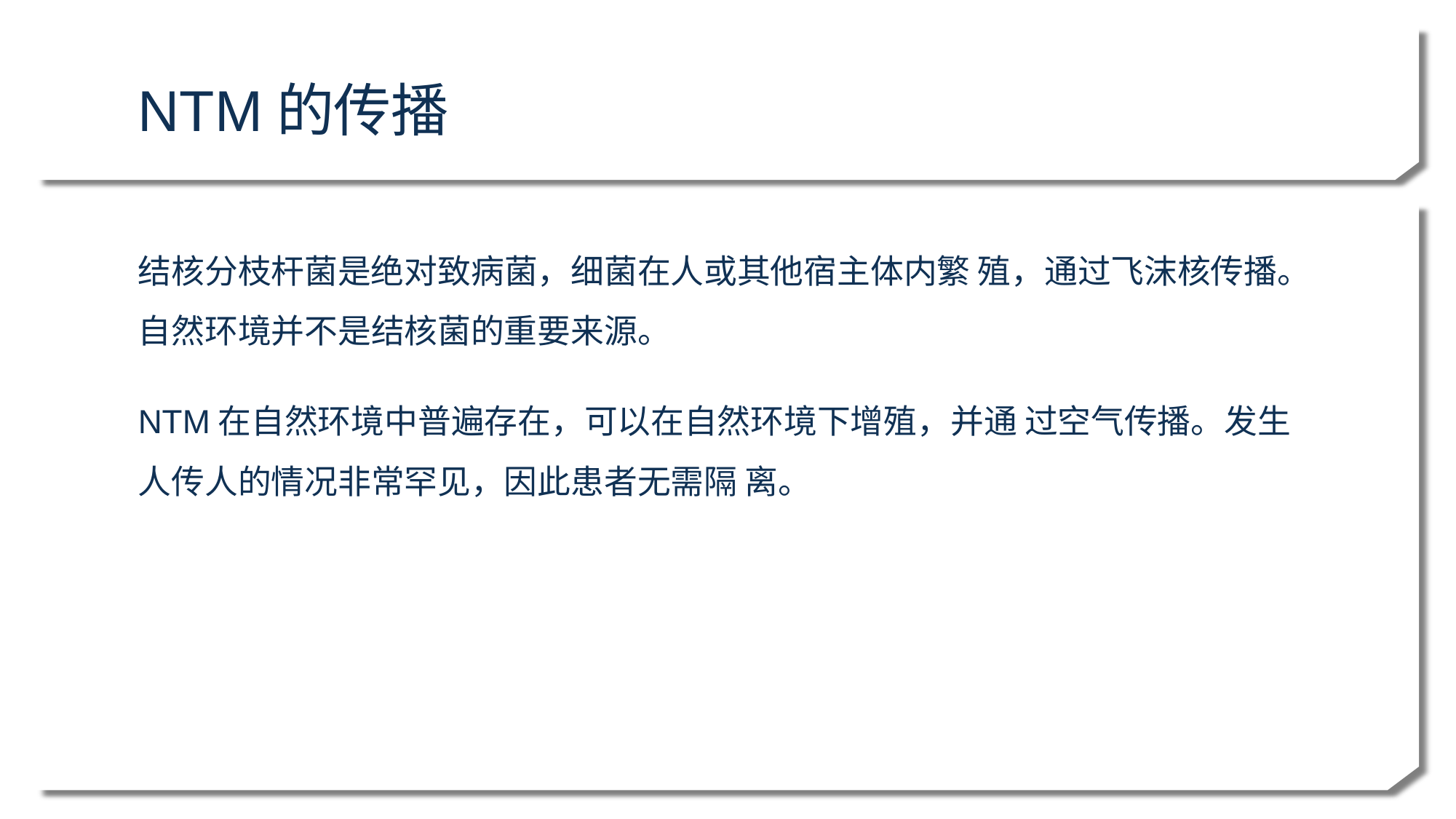

NTM的传播

结核分枝杆菌是绝对致病菌，细菌在人或其他宿主体内繁 殖，通过飞沫核传播。自然环境并不是结核菌的重要来源。

NTM在自然环境中普遍存在，可以在自然环境下增殖，并通 过空气传播。发生人传人的情况非常罕见，因此患者无需隔 离。